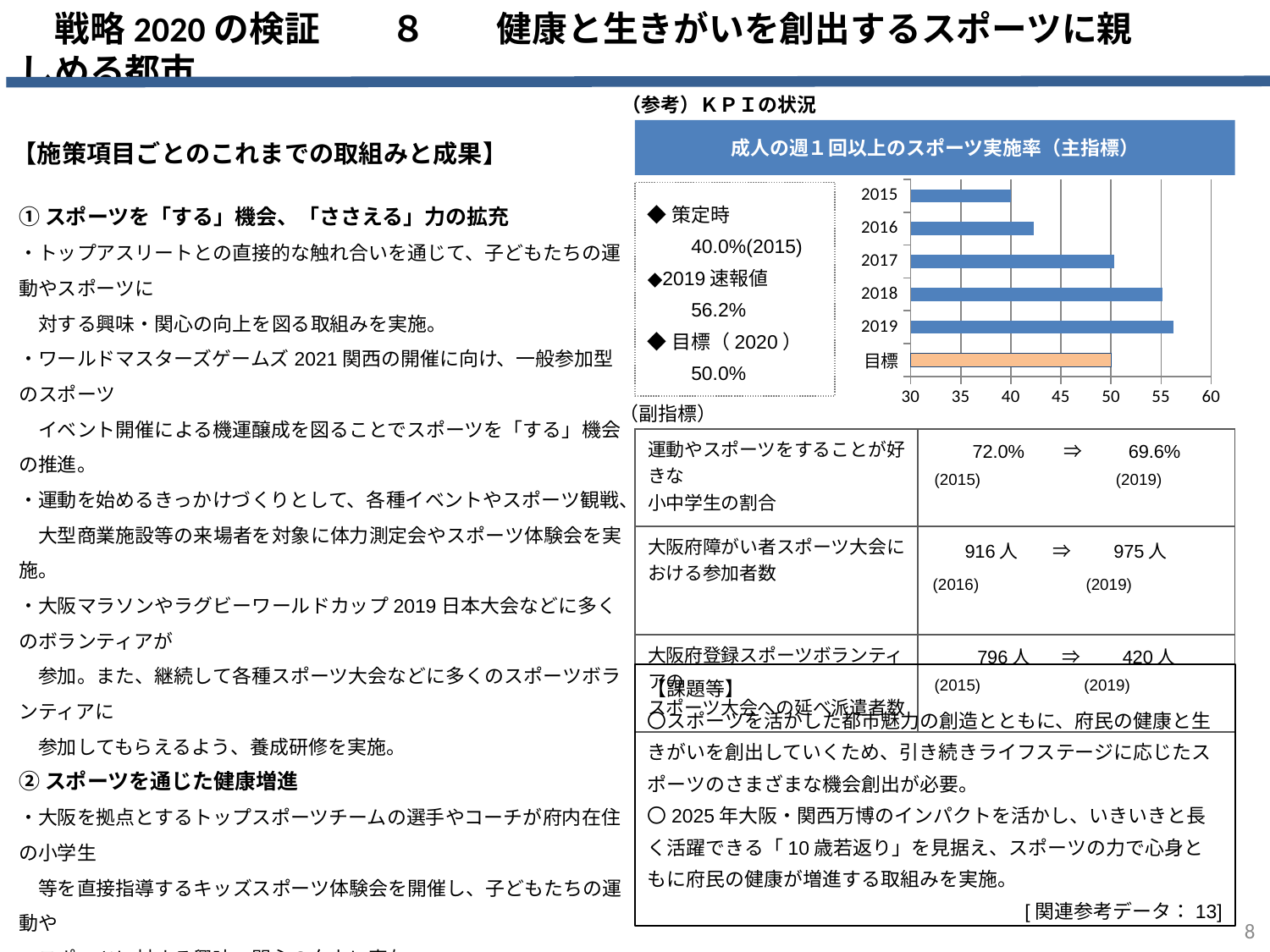

戦略2020の検証　　８　　健康と生きがいを創出するスポーツに親しめる都市
（参考）ＫＰＩの状況
成人の週１回以上のスポーツ実施率（主指標）
【施策項目ごとのこれまでの取組みと成果】

### Chart

| Category |  |
|---|---|
| 目標 | 50.0 |
| 2019 | 56.2 |
| 2018 | 55.1 |
| 2017 | 50.3 |
| 2016 | 42.3 |
| 2015 | 40.0 |
◆策定時
　　40.0%(2015)
◆2019速報値
　　56.2%
◆目標（2020）
　　50.0%
①スポーツを「する」機会、「ささえる」力の拡充
・トップアスリートとの直接的な触れ合いを通じて、子どもたちの運動やスポーツに
　対する興味・関心の向上を図る取組みを実施。
・ワールドマスターズゲームズ2021関西の開催に向け、一般参加型のスポーツ
　イベント開催による機運醸成を図ることでスポーツを「する」機会の推進。
・運動を始めるきっかけづくりとして、各種イベントやスポーツ観戦、
　大型商業施設等の来場者を対象に体力測定会やスポーツ体験会を実施。
・大阪マラソンやラグビーワールドカップ2019日本大会などに多くのボランティアが
　参加。また、継続して各種スポーツ大会などに多くのスポーツボランティアに
　参加してもらえるよう、養成研修を実施。
②スポーツを通じた健康増進
・大阪を拠点とするトップスポーツチームの選手やコーチが府内在住の小学生
　等を直接指導するキッズスポーツ体験会を開催し、子どもたちの運動や
　スポーツに対する興味・関心の向上に寄与。
・参加者に自身の体力を再認識し、日常的にスポーツに取り組む契機として
　もらうことを目的として、大型商業施設等の来場者を対象に体力測定会を
　実施。
（副指標）
| 運動やスポーツをすることが好きな 小中学生の割合 | 72.0%　　 ⇒　　 69.6% (2015)　　　　　　　　(2019) |
| --- | --- |
| 大阪府障がい者スポーツ大会に おける参加者数 | 916人　　 ⇒　　975人　 (2016)　　　　　　 (2019) |
| 大阪府登録スポーツボランティアの スポーツ大会への延べ派遣者数 | 796人　　⇒　　420人 (2015)　　　　　　(2019) |
【課題等】
〇スポーツを活かした都市魅力の創造とともに、府民の健康と生きがいを創出していくため、引き続きライフステージに応じたスポーツのさまざまな機会創出が必要。
〇2025年大阪・関西万博のインパクトを活かし、いきいきと長く活躍できる「10歳若返り」を見据え、スポーツの力で心身ともに府民の健康が増進する取組みを実施。
[関連参考データ：13]
8